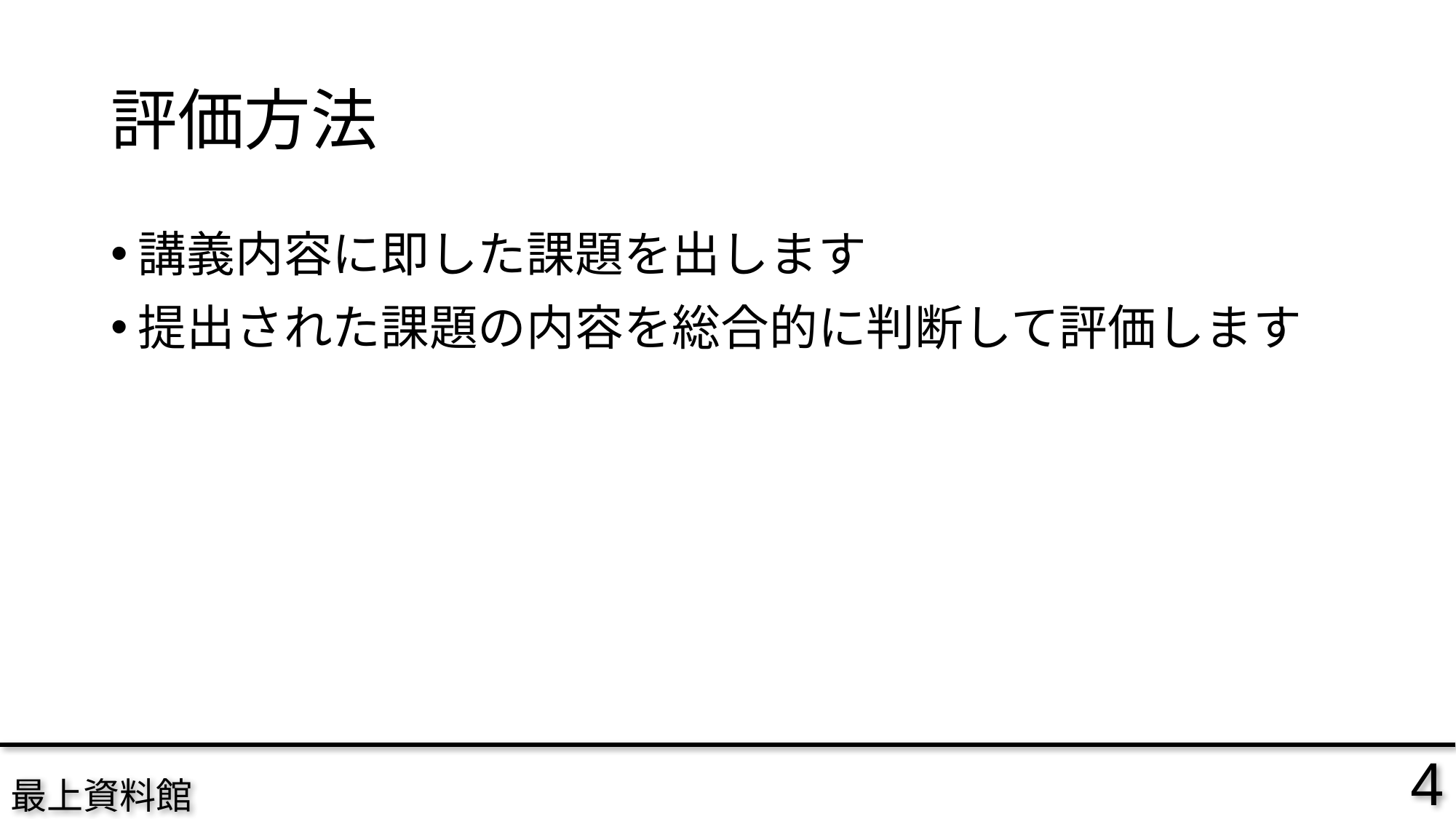

# 評価方法
講義内容に即した課題を出します
提出された課題の内容を総合的に判断して評価します